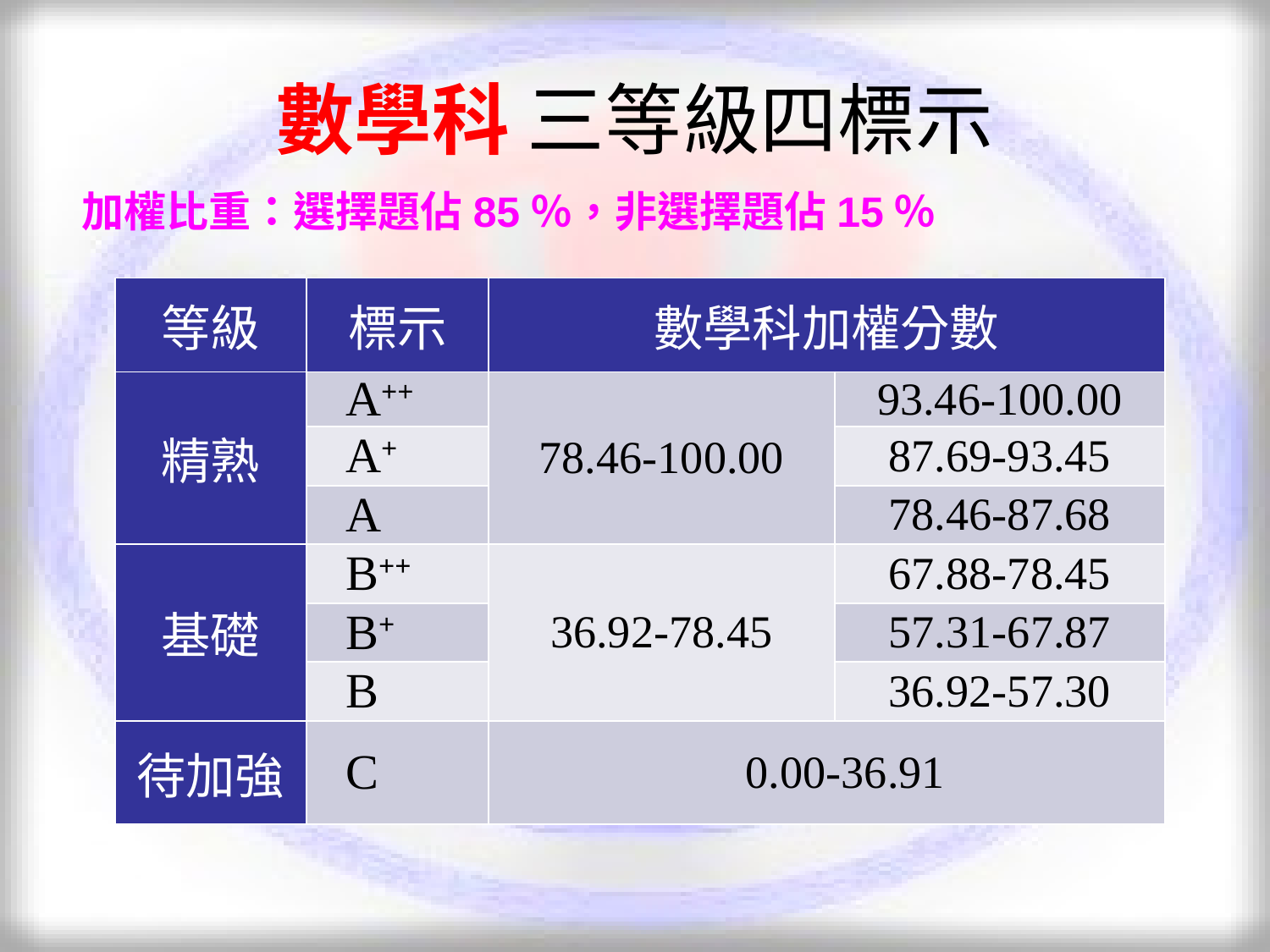

# 數學科 三等級四標示
加權比重：選擇題佔85％，非選擇題佔15％
| 等級 | 標示 | 數學科加權分數 |  |
| --- | --- | --- | --- |
| 精熟 | A++ | 78.46-100.00 | 93.46-100.00 |
|  | A+ |  | 87.69-93.45 |
|  | A |  | 78.46-87.68 |
| 基礎 | B++ | 36.92-78.45 | 67.88-78.45 |
|  | B+ |  | 57.31-67.87 |
|  | B |  | 36.92-57.30 |
| 待加強 | C | 0.00-36.91 |  |